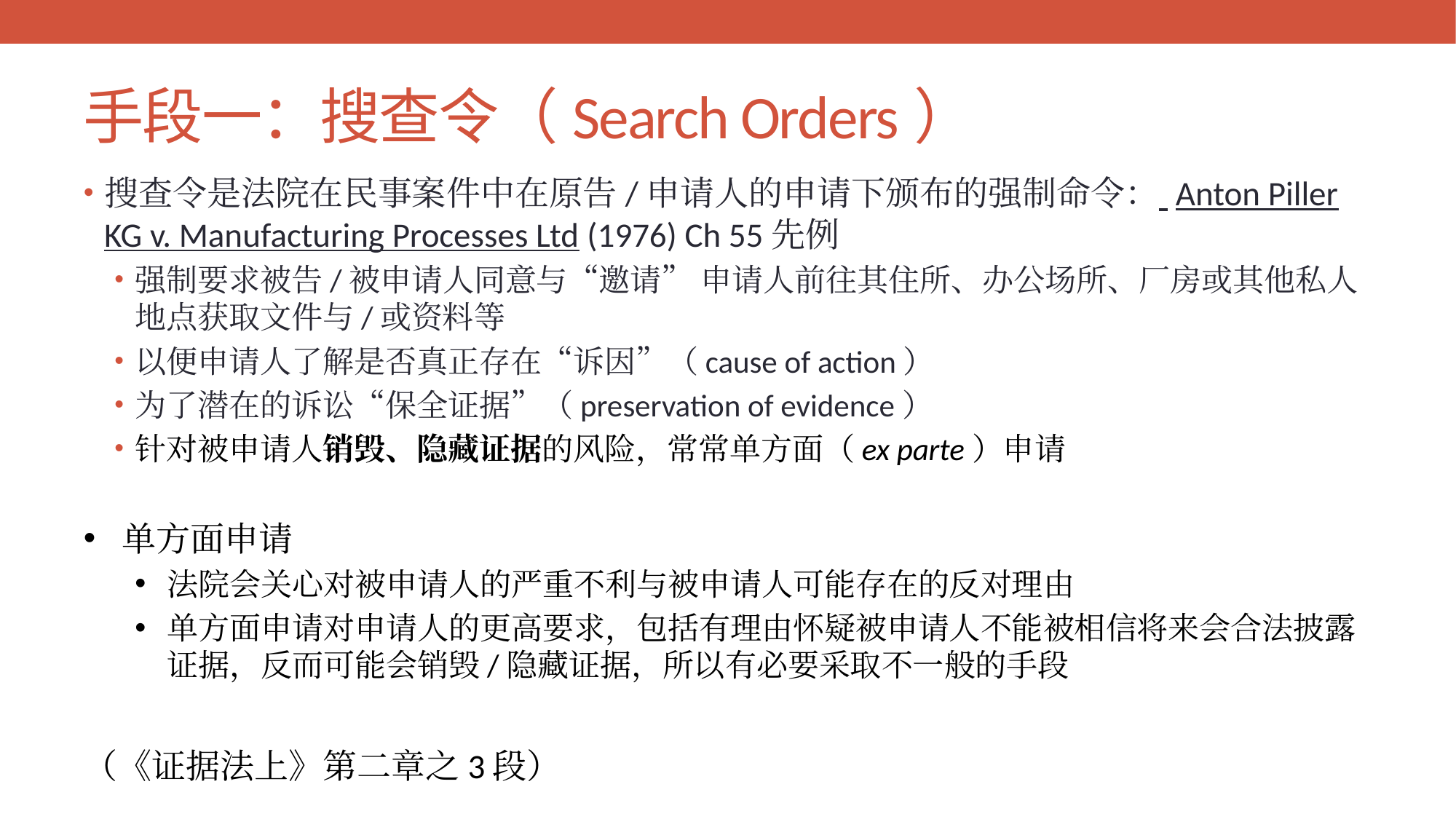

# 手段一：搜查令（Search Orders）
搜查令是法院在民事案件中在原告/申请人的申请下颁布的强制命令： Anton Piller KG v. Manufacturing Processes Ltd (1976) Ch 55先例
强制要求被告/被申请人同意与“邀请” 申请人前往其住所、办公场所、厂房或其他私人地点获取文件与/或资料等
以便申请人了解是否真正存在“诉因”（cause of action）
为了潜在的诉讼“保全证据”（preservation of evidence）
针对被申请人销毁、隐藏证据的风险，常常单方面（ex parte）申请

单方面申请
法院会关心对被申请人的严重不利与被申请人可能存在的反对理由
单方面申请对申请人的更高要求，包括有理由怀疑被申请人不能被相信将来会合法披露证据，反而可能会销毁/隐藏证据，所以有必要采取不一般的手段

（《证据法上》第二章之3段）